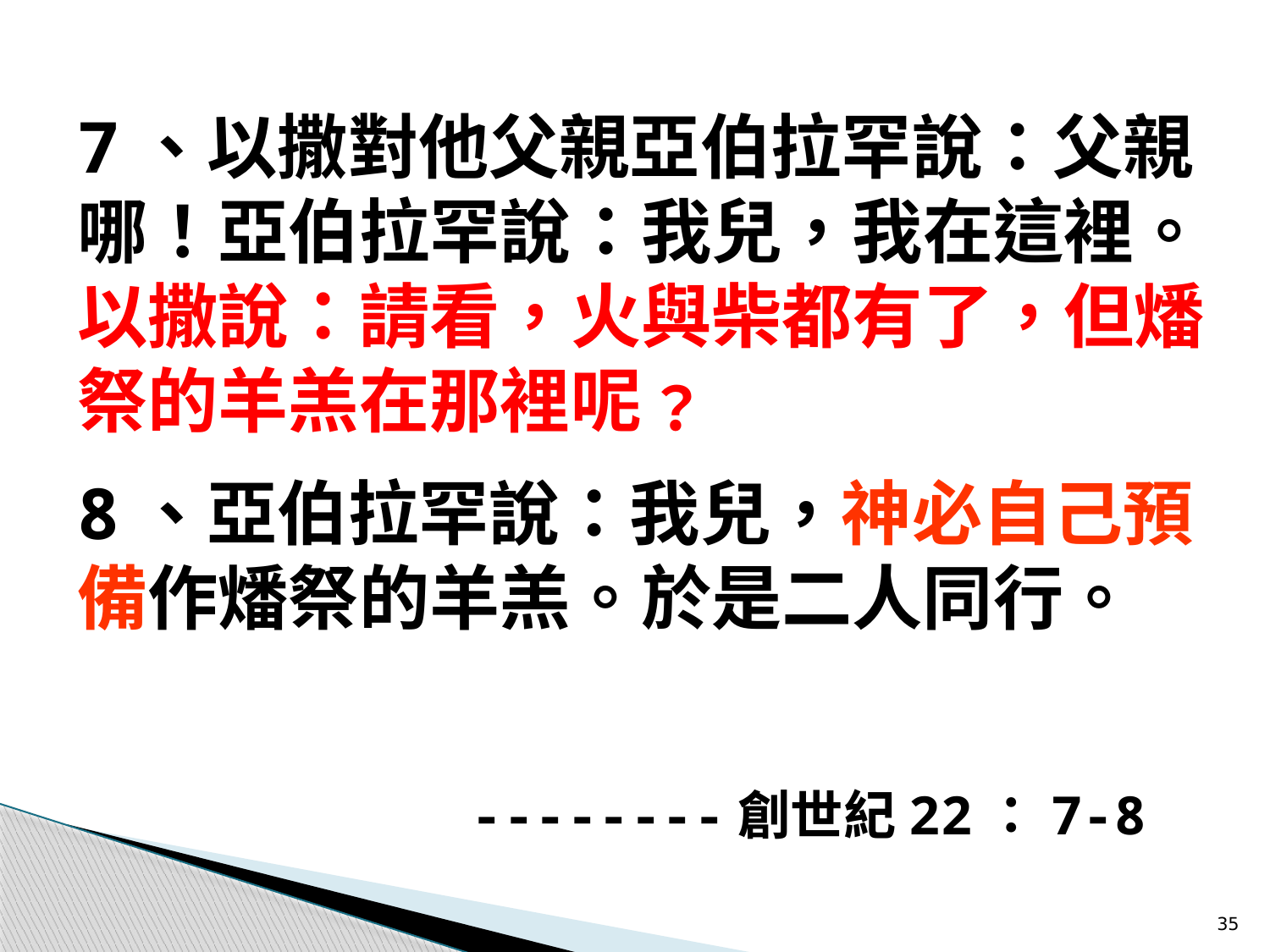

7、以撒對他父親亞伯拉罕說：父親哪！亞伯拉罕說：我兒，我在這裡。以撒說：請看，火與柴都有了，但燔祭的羊羔在那裡呢﹖
8、亞伯拉罕說：我兒，神必自己預備作燔祭的羊羔。於是二人同行。
--------創世紀22：7-8
35